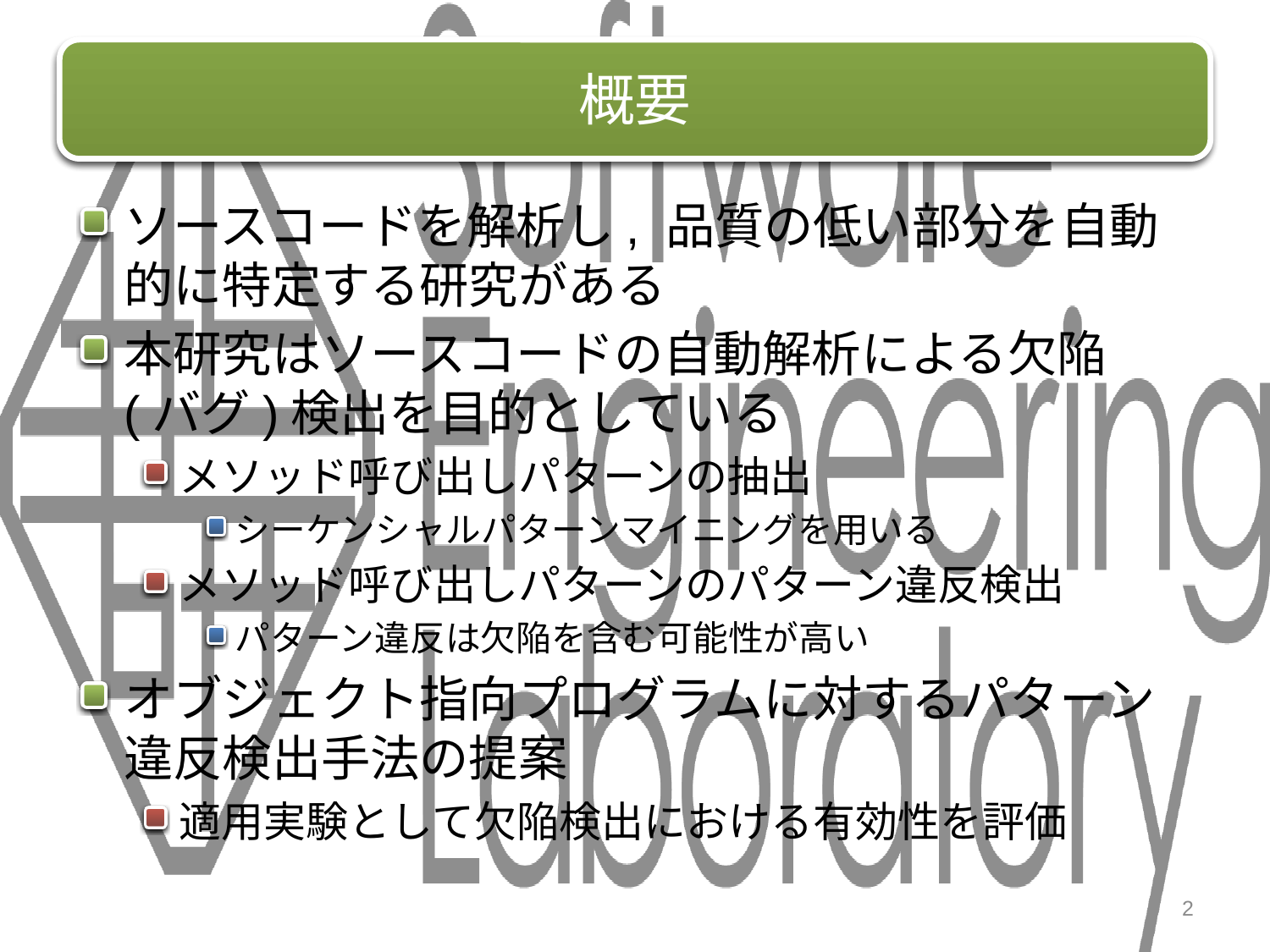

# 概要
ソースコードを解析し, 品質の低い部分を自動的に特定する研究がある
本研究はソースコードの自動解析による欠陥　(バグ)検出を目的としている
メソッド呼び出しパターンの抽出
シーケンシャルパターンマイニングを用いる
メソッド呼び出しパターンのパターン違反検出
パターン違反は欠陥を含む可能性が高い
オブジェクト指向プログラムに対するパターン違反検出手法の提案
適用実験として欠陥検出における有効性を評価
2